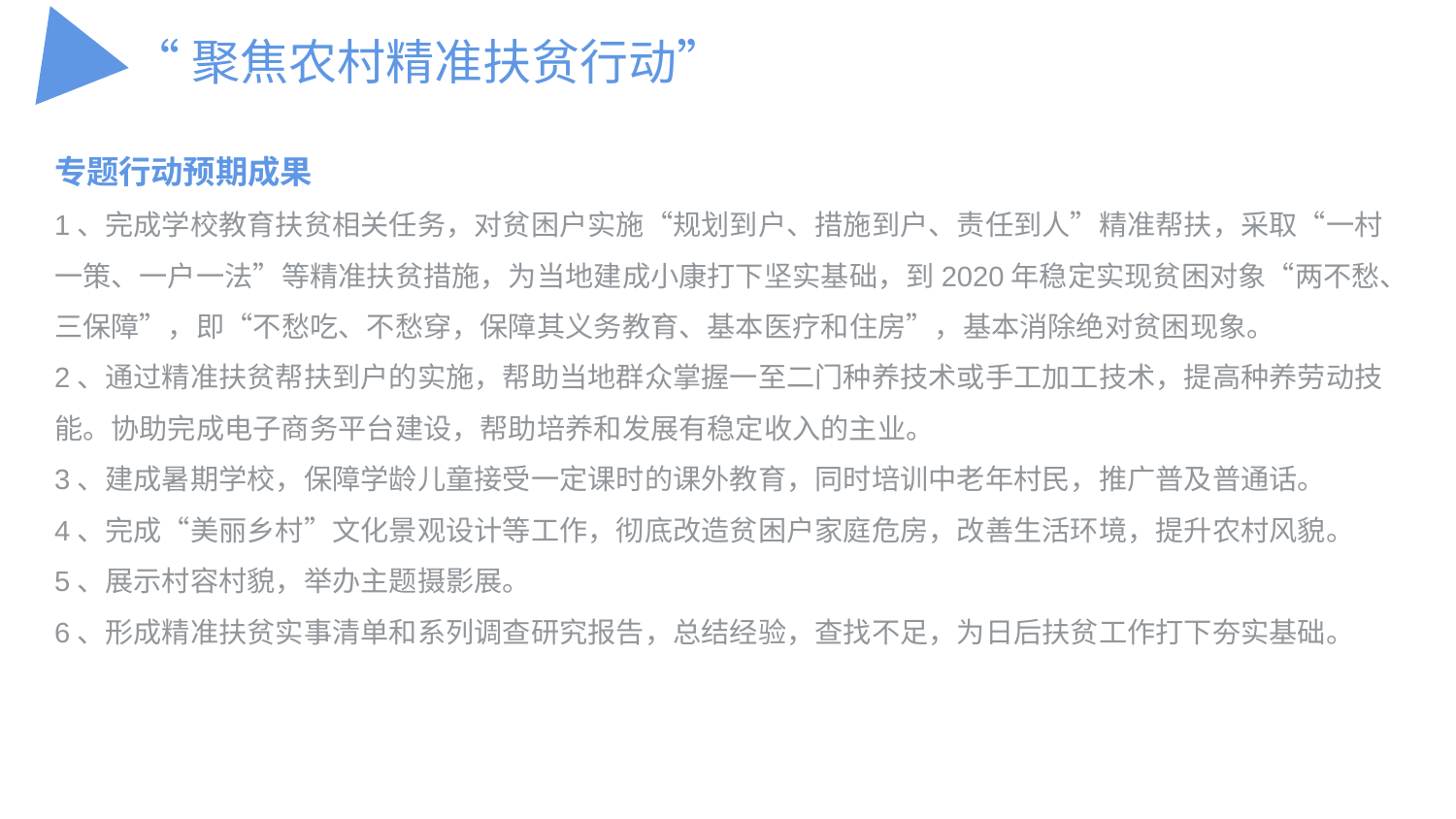

“聚焦农村精准扶贫行动”
专题行动预期成果
1、完成学校教育扶贫相关任务，对贫困户实施“规划到户、措施到户、责任到人”精准帮扶，采取“一村一策、一户一法”等精准扶贫措施，为当地建成小康打下坚实基础，到2020年稳定实现贫困对象“两不愁、三保障”，即“不愁吃、不愁穿，保障其义务教育、基本医疗和住房”，基本消除绝对贫困现象。
2、通过精准扶贫帮扶到户的实施，帮助当地群众掌握一至二门种养技术或手工加工技术，提高种养劳动技能。协助完成电子商务平台建设，帮助培养和发展有稳定收入的主业。
3、建成暑期学校，保障学龄儿童接受一定课时的课外教育，同时培训中老年村民，推广普及普通话。
4、完成“美丽乡村”文化景观设计等工作，彻底改造贫困户家庭危房，改善生活环境，提升农村风貌。
5、展示村容村貌，举办主题摄影展。
6、形成精准扶贫实事清单和系列调查研究报告，总结经验，查找不足，为日后扶贫工作打下夯实基础。